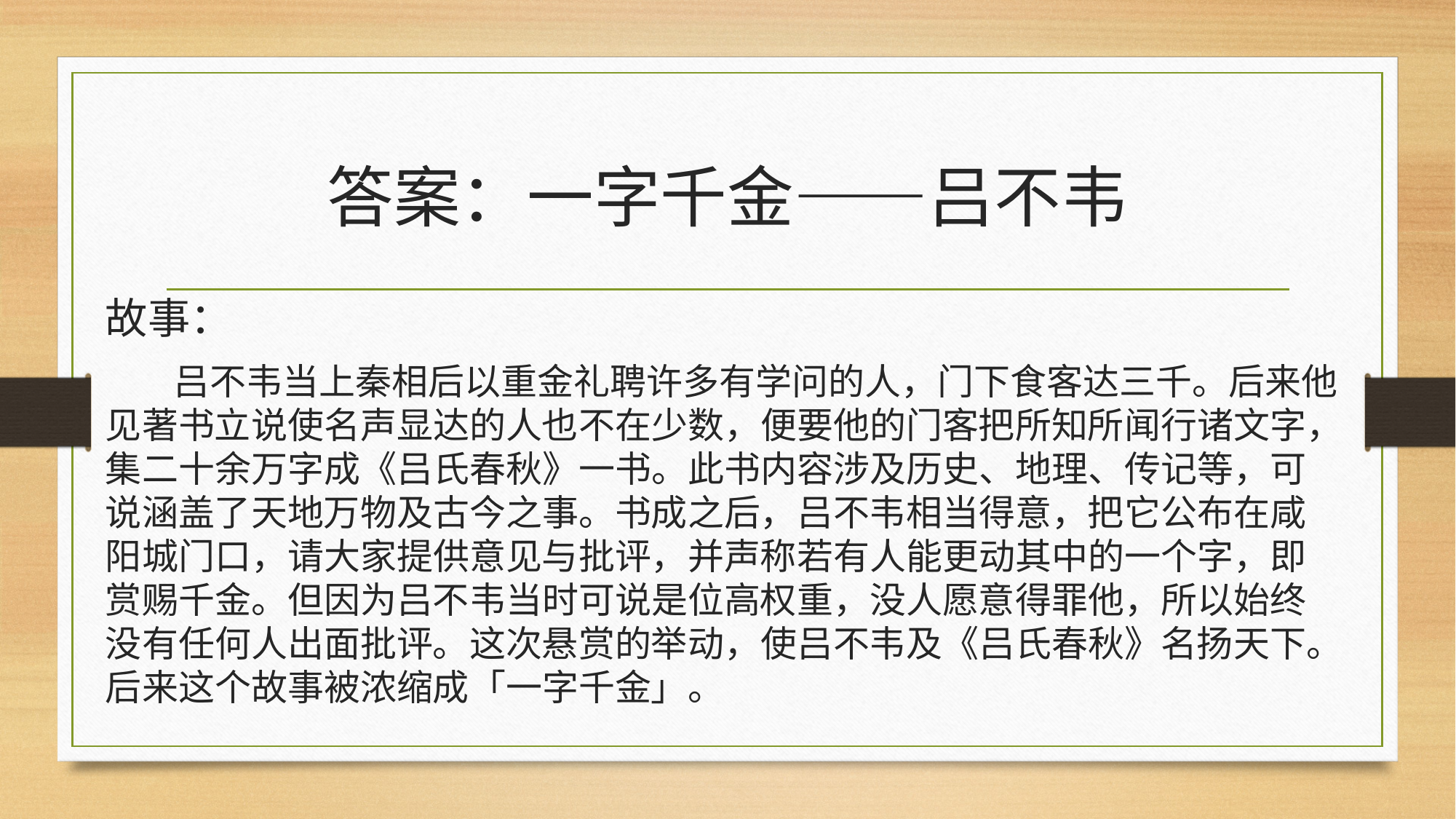

# 答案：一字千金——吕不韦
故事：
        吕不韦当上秦相后以重金礼聘许多有学问的人，门下食客达三千。后来他见著书立说使名声显达的人也不在少数，便要他的门客把所知所闻行诸文字，集二十余万字成《吕氏春秋》一书。此书内容涉及历史、地理、传记等，可说涵盖了天地万物及古今之事。书成之后，吕不韦相当得意，把它公布在咸阳城门口，请大家提供意见与批评，并声称若有人能更动其中的一个字，即赏赐千金。但因为吕不韦当时可说是位高权重，没人愿意得罪他，所以始终没有任何人出面批评。这次悬赏的举动，使吕不韦及《吕氏春秋》名扬天下。后来这个故事被浓缩成「一字千金」。